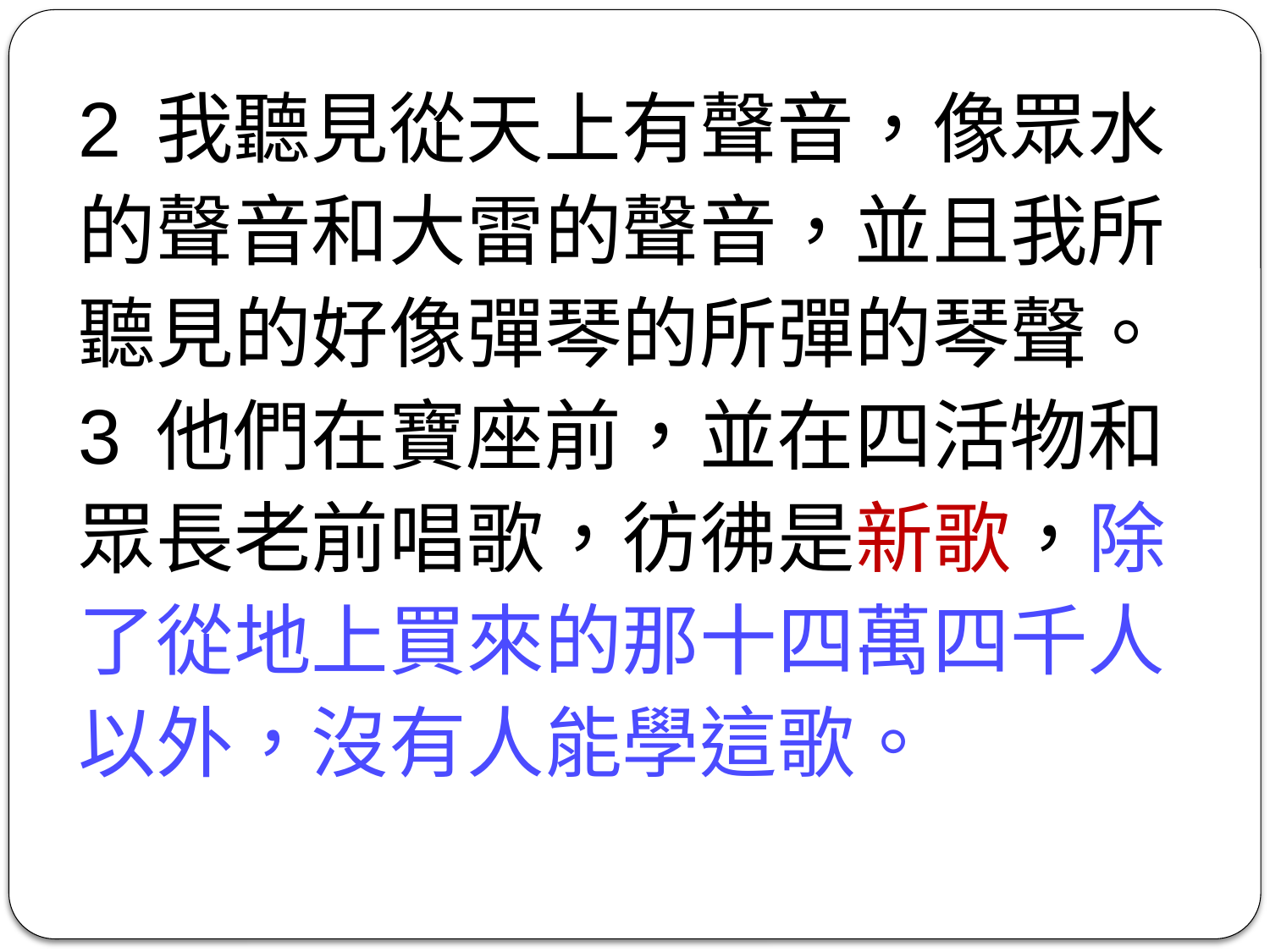

2 我聽見從天上有聲音，像眾水的聲音和大雷的聲音，並且我所聽見的好像彈琴的所彈的琴聲。 3 他們在寶座前，並在四活物和眾長老前唱歌，彷彿是新歌，除了從地上買來的那十四萬四千人以外，沒有人能學這歌。